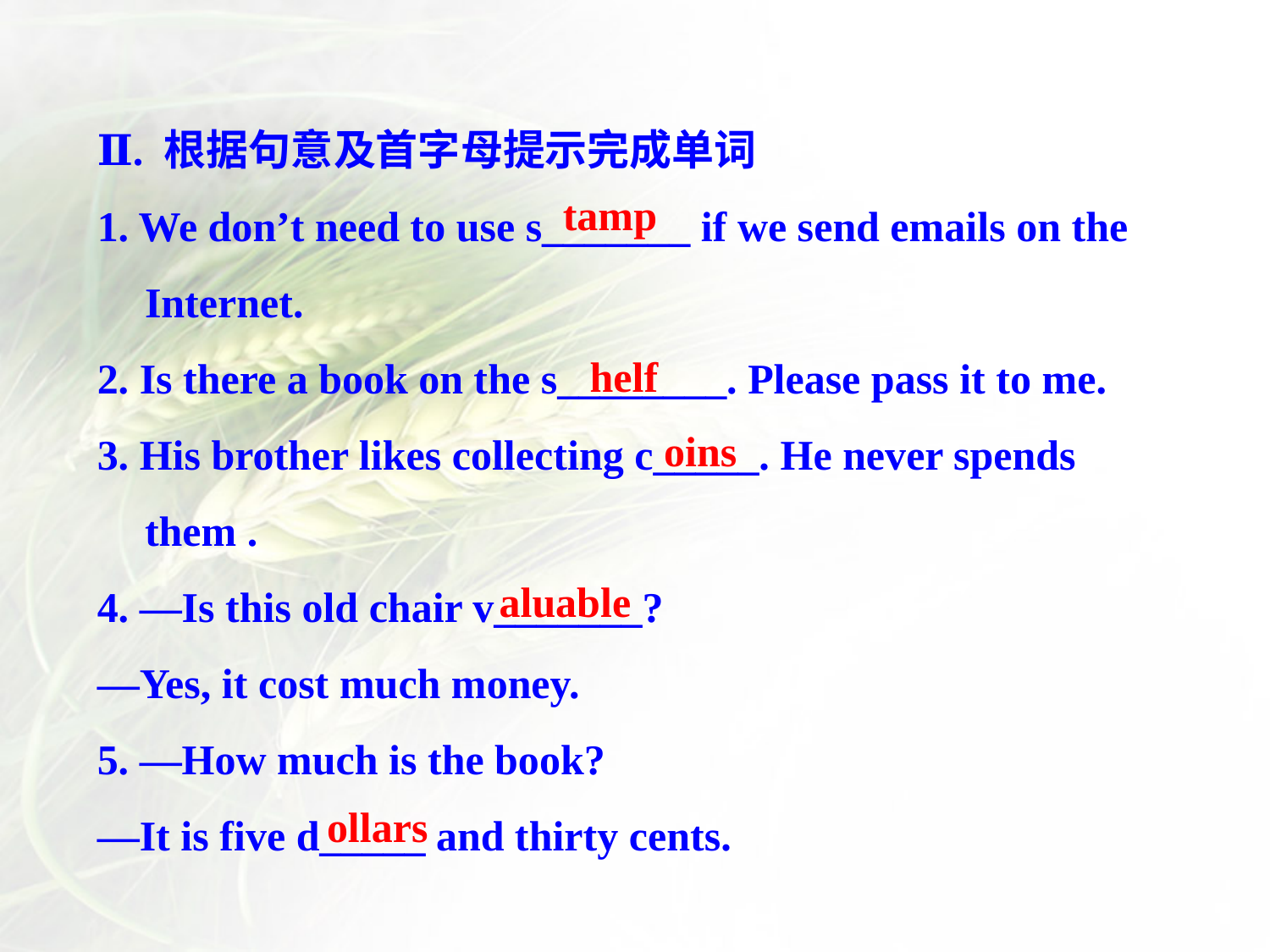

Ⅱ. 根据句意及首字母提示完成单词
1. We don’t need to use s_______ if we send emails on the Internet.
2. Is there a book on the s________. Please pass it to me.
3. His brother likes collecting c_____. He never spends them .
4. —Is this old chair v_______?
—Yes, it cost much money.
5. —How much is the book?
—It is five d_____ and thirty cents.
tamp
helf
oins
aluable
ollars